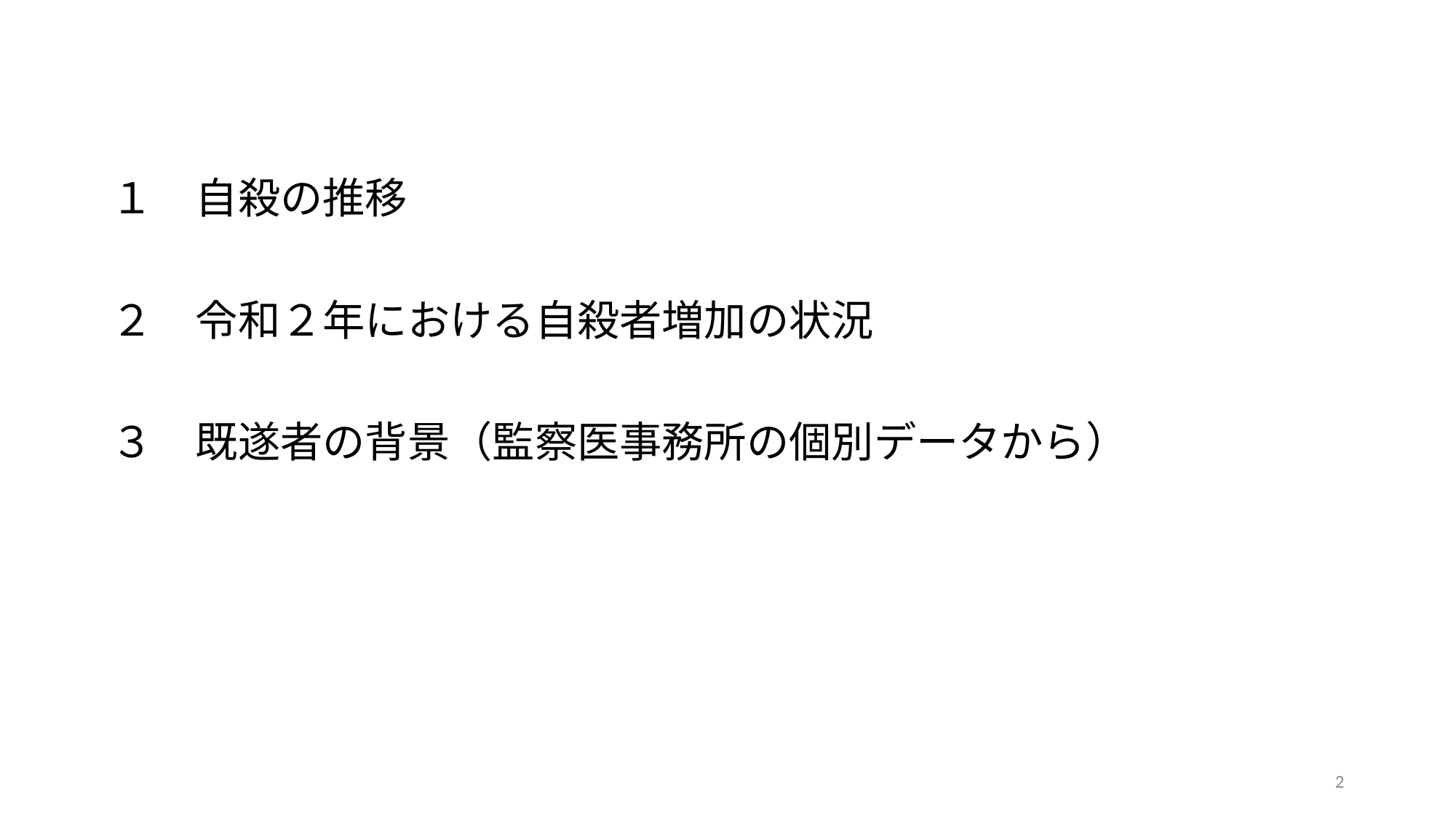

１　自殺の推移

２　令和２年における自殺者増加の状況

３　既遂者の背景（監察医事務所の個別データから）
2